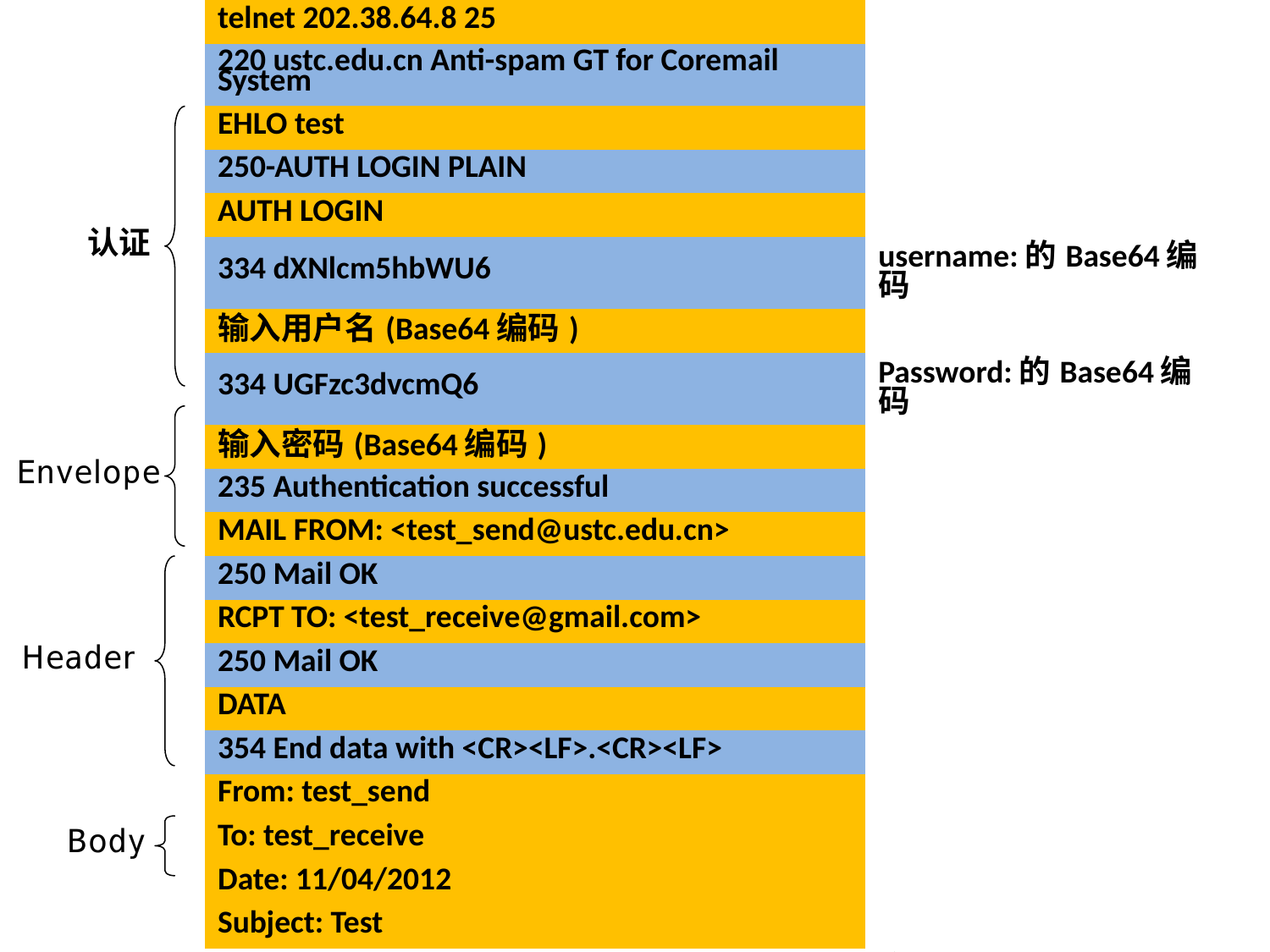

| telnet 202.38.64.8 25 |  |
| --- | --- |
| 220 ustc.edu.cn Anti-spam GT for Coremail System |  |
| EHLO test |  |
| 250-AUTH LOGIN PLAIN |  |
| AUTH LOGIN |  |
| 334 dXNlcm5hbWU6 | username:的Base64编码 |
| 输入用户名(Base64编码) |  |
| 334 UGFzc3dvcmQ6 | Password:的Base64编码 |
| 输入密码(Base64编码) |  |
| 235 Authentication successful |  |
| MAIL FROM: <test\_send@ustc.edu.cn> |  |
| 250 Mail OK |  |
| RCPT TO: <test\_receive@gmail.com> |  |
| 250 Mail OK |  |
| DATA |  |
| 354 End data with <CR><LF>.<CR><LF> |  |
| From: test\_send |  |
| To: test\_receive |  |
| Date: 11/04/2012 |  |
| Subject: Test |  |
|  | 空白行 |
| From: test\_send |  |
| Hi, this is a mail for test! . |  |
| 250 Mail OK queued as yia\_2 |  |

认证

Envelope

Header
Body